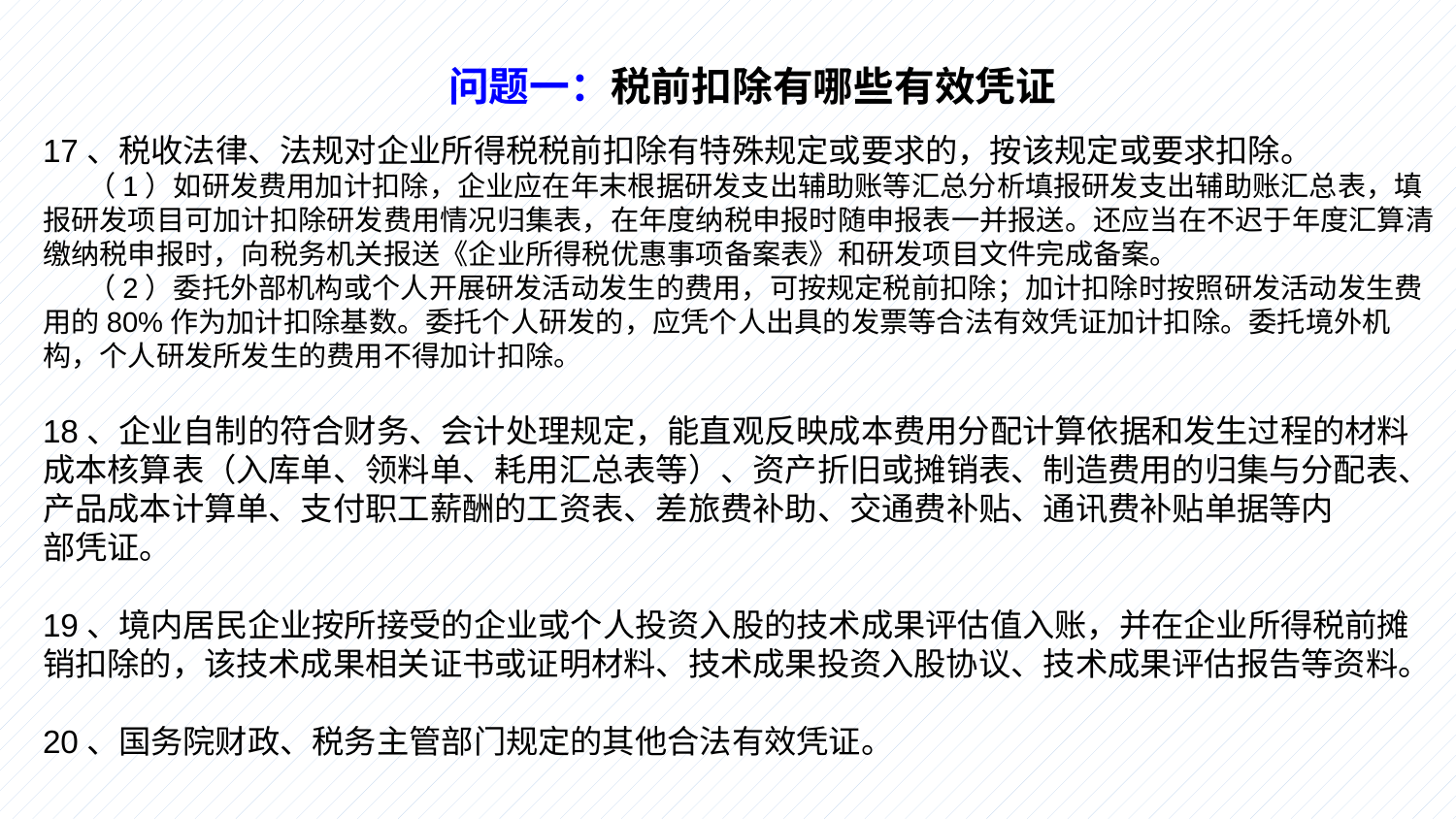

问题一：税前扣除有哪些有效凭证
17、税收法律、法规对企业所得税税前扣除有特殊规定或要求的，按该规定或要求扣除。
      （1）如研发费用加计扣除，企业应在年末根据研发支出辅助账等汇总分析填报研发支出辅助账汇总表，填报研发项目可加计扣除研发费用情况归集表，在年度纳税申报时随申报表一并报送。还应当在不迟于年度汇算清缴纳税申报时，向税务机关报送《企业所得税优惠事项备案表》和研发项目文件完成备案。
      （2）委托外部机构或个人开展研发活动发生的费用，可按规定税前扣除；加计扣除时按照研发活动发生费用的80%作为加计扣除基数。委托个人研发的，应凭个人出具的发票等合法有效凭证加计扣除。委托境外机构，个人研发所发生的费用不得加计扣除。

18、企业自制的符合财务、会计处理规定，能直观反映成本费用分配计算依据和发生过程的材料
成本核算表（入库单、领料单、耗用汇总表等）、资产折旧或摊销表、制造费用的归集与分配表、
产品成本计算单、支付职工薪酬的工资表、差旅费补助、交通费补贴、通讯费补贴单据等内
部凭证。

19、境内居民企业按所接受的企业或个人投资入股的技术成果评估值入账，并在企业所得税前摊
销扣除的，该技术成果相关证书或证明材料、技术成果投资入股协议、技术成果评估报告等资料。

20、国务院财政、税务主管部门规定的其他合法有效凭证。